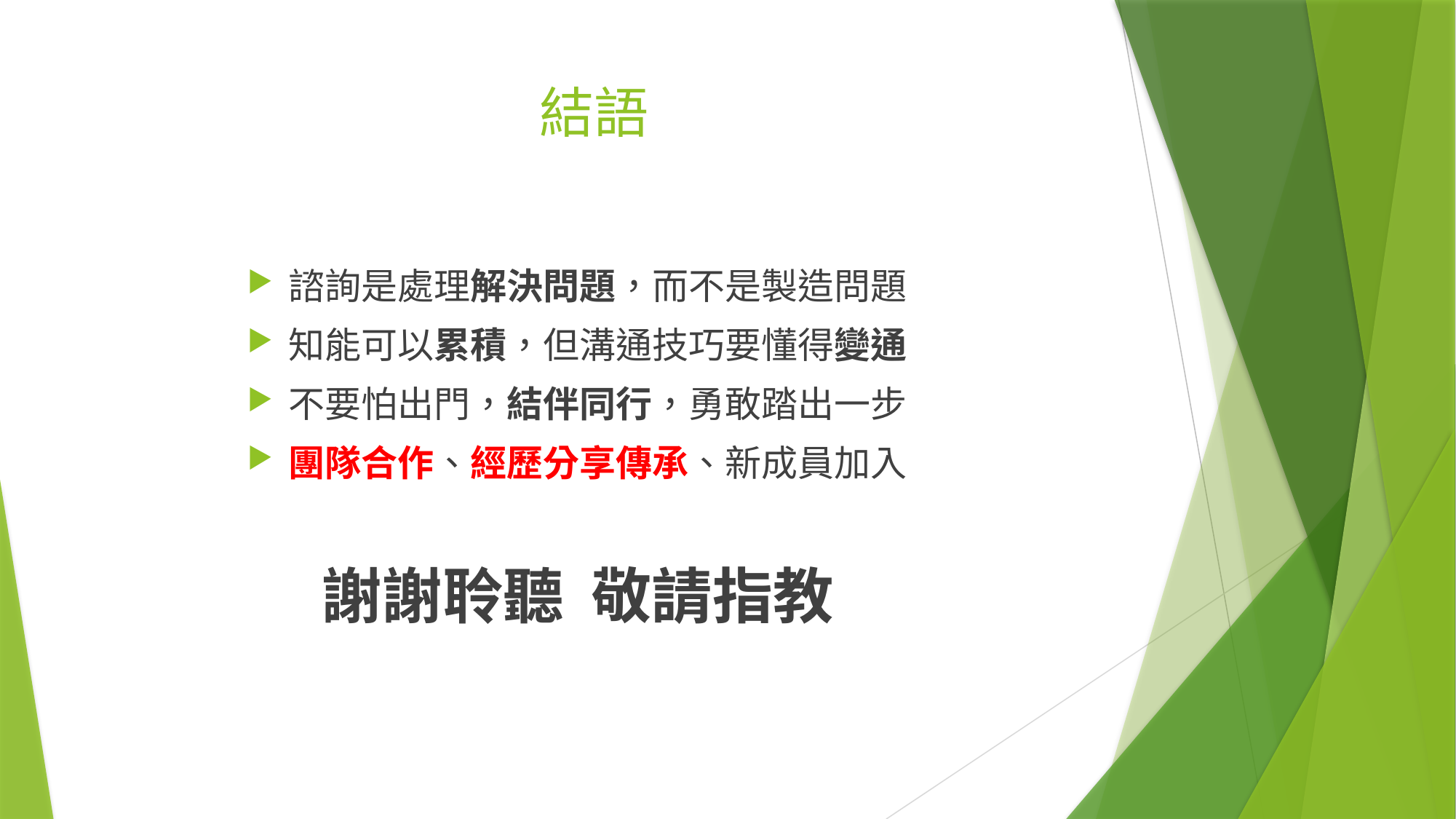

# 結語
諮詢是處理解決問題，而不是製造問題
知能可以累積，但溝通技巧要懂得變通
不要怕出門，結伴同行，勇敢踏出一步
團隊合作、經歷分享傳承、新成員加入

        謝謝聆聽  敬請指教